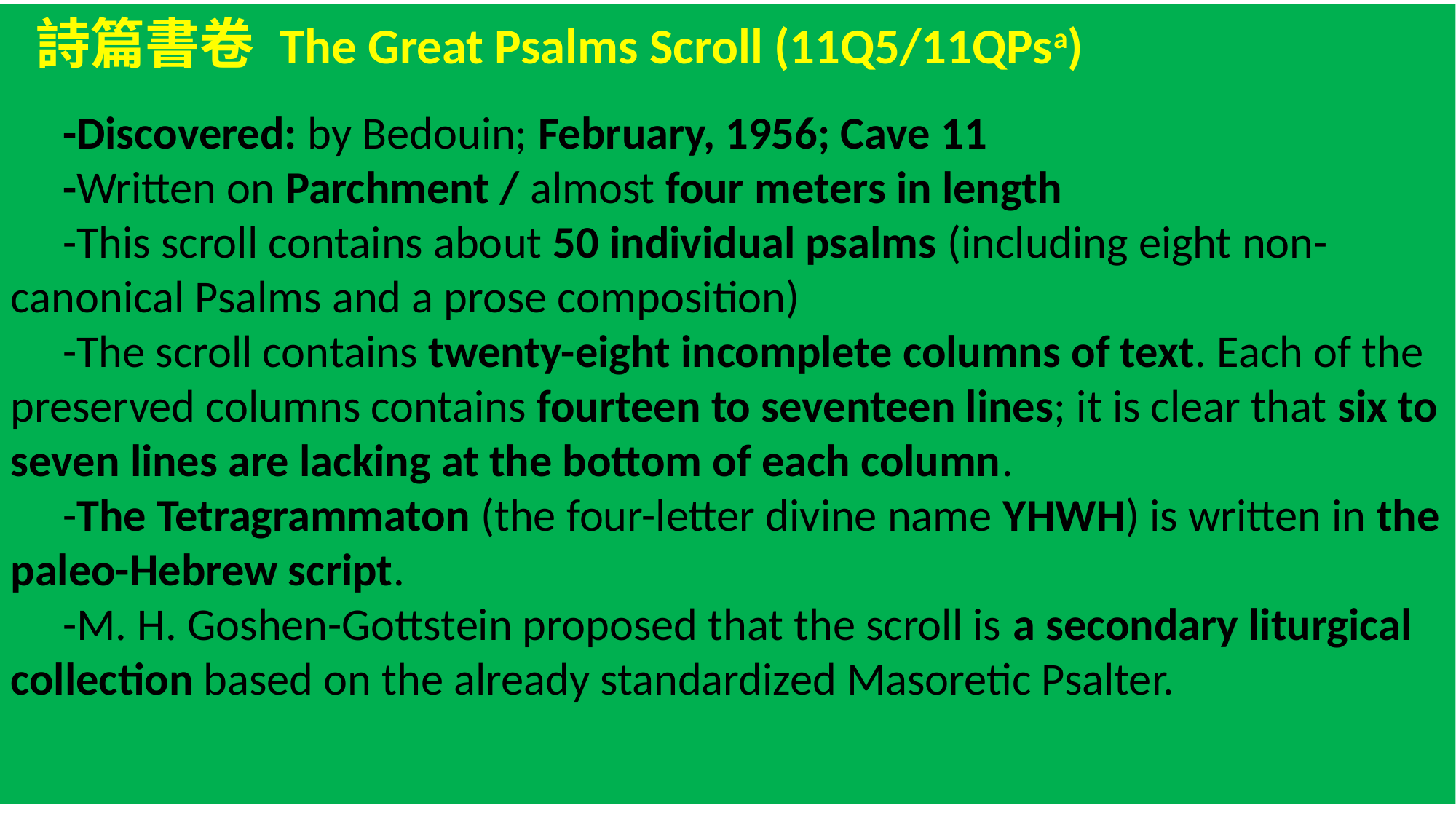

詩篇書卷 The Great Psalms Scroll (11Q5/11QPsa)

     -Discovered: by Bedouin; February, 1956; Cave 11
     -Written on Parchment / almost four meters in length
     -This scroll contains about 50 individual psalms (including eight non-canonical Psalms and a prose composition)
     -The scroll contains twenty-eight incomplete columns of text. Each of the preserved columns contains fourteen to seventeen lines; it is clear that six to seven lines are lacking at the bottom of each column.
     -The Tetragrammaton (the four-letter divine name YHWH) is written in the paleo-Hebrew script.
     -M. H. Goshen-Gottstein proposed that the scroll is a secondary liturgical collection based on the already standardized Masoretic Psalter.